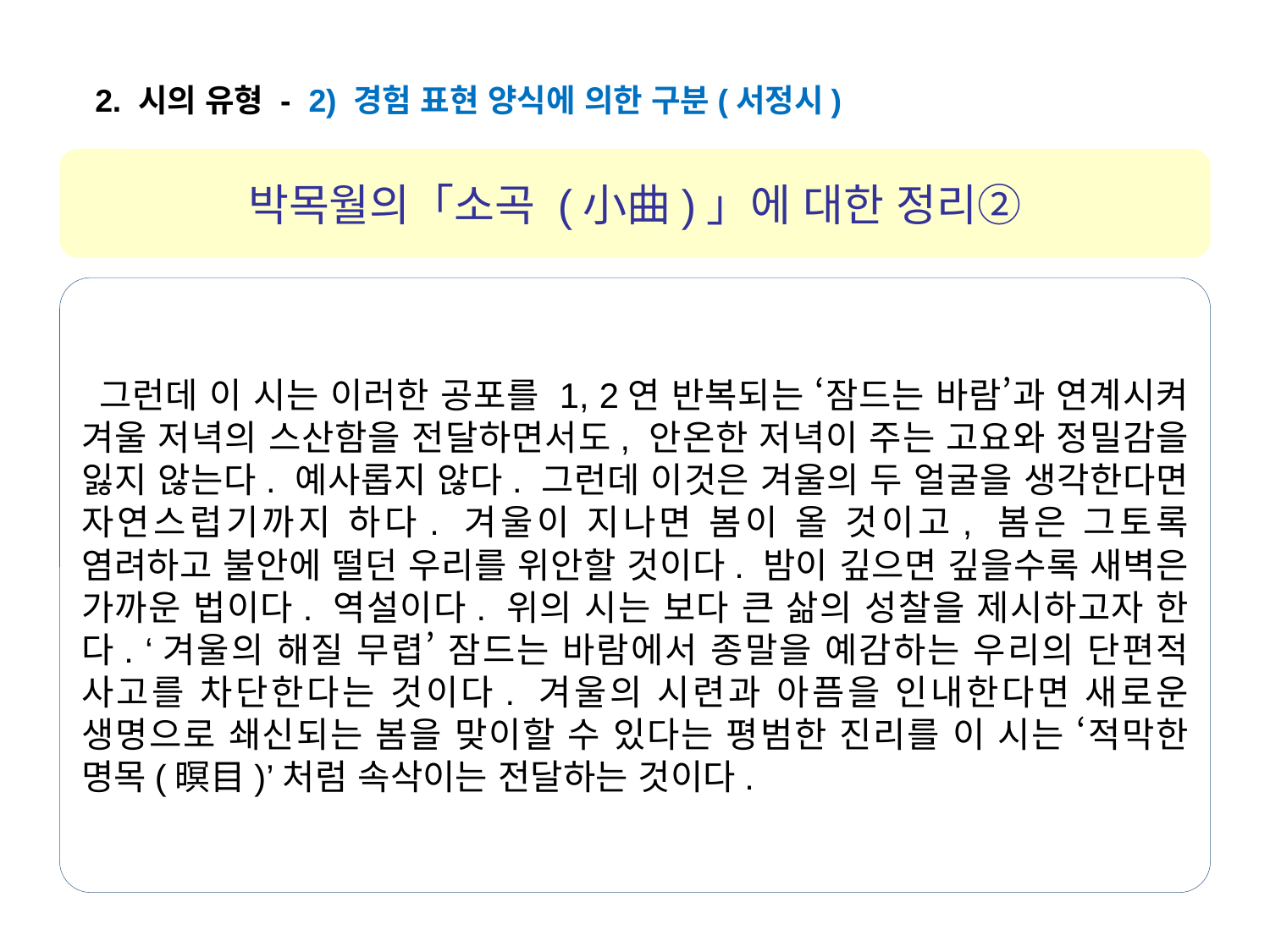

2. 시의 유형 -  2) 경험 표현 양식에 의한 구분(서정시)
박목월의「소곡 (小曲)」에 대한 정리②
 그런데 이 시는 이러한 공포를 1, 2연 반복되는 ‘잠드는 바람’과 연계시켜 겨울 저녁의 스산함을 전달하면서도, 안온한 저녁이 주는 고요와 정밀감을 잃지 않는다. 예사롭지 않다. 그런데 이것은 겨울의 두 얼굴을 생각한다면 자연스럽기까지 하다. 겨울이 지나면 봄이 올 것이고, 봄은 그토록 염려하고 불안에 떨던 우리를 위안할 것이다. 밤이 깊으면 깊을수록 새벽은 가까운 법이다. 역설이다. 위의 시는 보다 큰 삶의 성찰을 제시하고자 한다. ‘겨울의 해질 무렵’ 잠드는 바람에서 종말을 예감하는 우리의 단편적 사고를 차단한다는 것이다. 겨울의 시련과 아픔을 인내한다면 새로운 생명으로 쇄신되는 봄을 맞이할 수 있다는 평범한 진리를 이 시는 ‘적막한 명목(暝目)’처럼 속삭이는 전달하는 것이다.